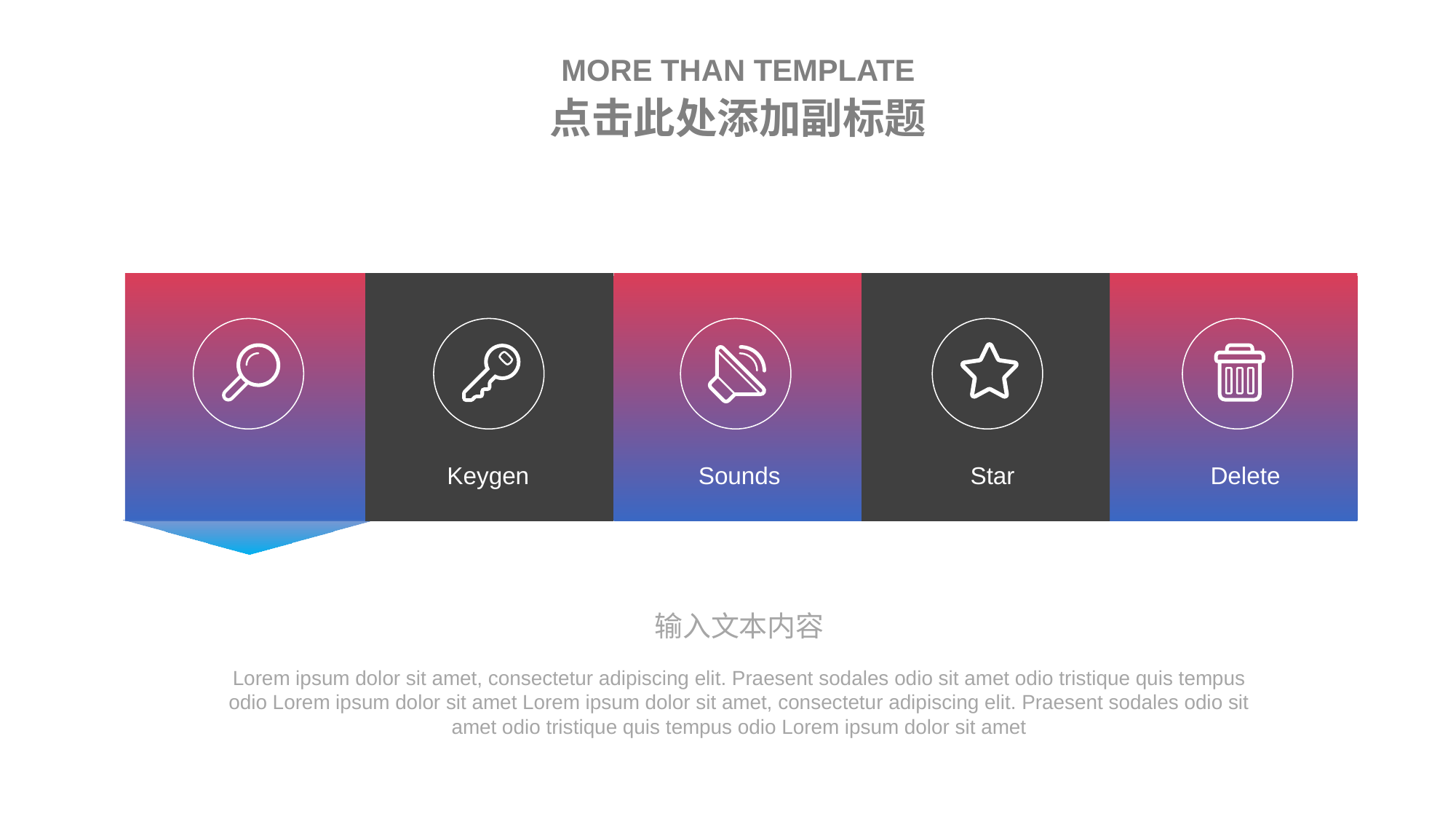

MORE THAN TEMPLATE
点击此处添加副标题

Star

Keygen

Sounds

Delete
输入文本内容
Lorem ipsum dolor sit amet, consectetur adipiscing elit. Praesent sodales odio sit amet odio tristique quis tempus odio Lorem ipsum dolor sit amet Lorem ipsum dolor sit amet, consectetur adipiscing elit. Praesent sodales odio sit amet odio tristique quis tempus odio Lorem ipsum dolor sit amet